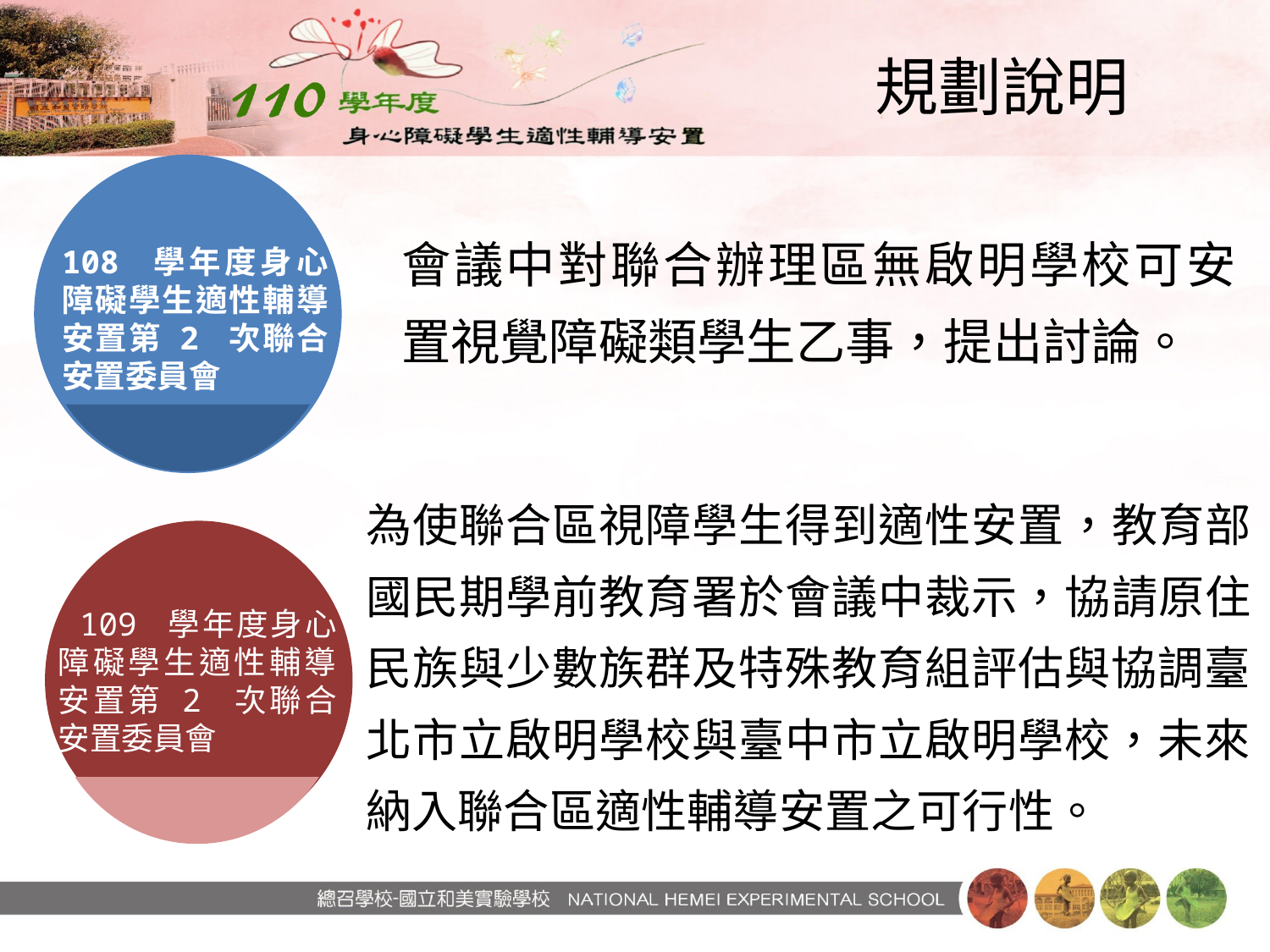

# 規劃說明

會議中對聯合辦理區無啟明學校可安置視覺障礙類學生乙事，提出討論。
108 學年度身心障礙學生適性輔導安置第 2 次聯合安置委員會

為使聯合區視障學生得到適性安置，教育部國民期學前教育署於會議中裁示，協請原住民族與少數族群及特殊教育組評估與協調臺北市立啟明學校與臺中市立啟明學校，未來納入聯合區適性輔導安置之可行性。

 109 學年度身心障礙學生適性輔導安置第 2 次聯合安置委員會